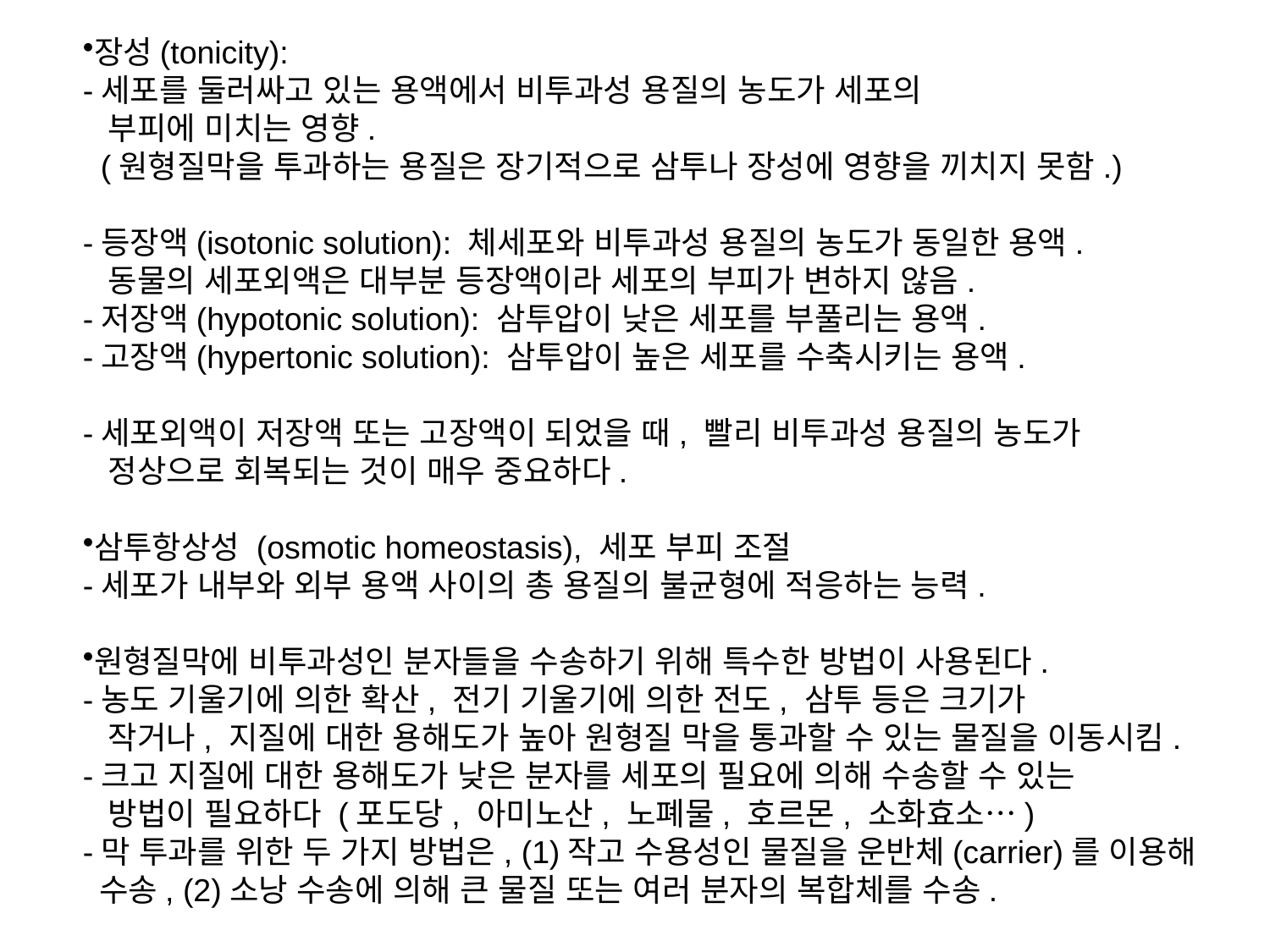

장성(tonicity):
-세포를 둘러싸고 있는 용액에서 비투과성 용질의 농도가 세포의
  부피에 미치는 영향.
  (원형질막을 투과하는 용질은 장기적으로 삼투나 장성에 영향을 끼치지 못함.)

-등장액(isotonic solution): 체세포와 비투과성 용질의 농도가 동일한 용액.
  동물의 세포외액은 대부분 등장액이라 세포의 부피가 변하지 않음.
-저장액(hypotonic solution): 삼투압이 낮은 세포를 부풀리는 용액.
-고장액(hypertonic solution): 삼투압이 높은 세포를 수축시키는 용액.

-세포외액이 저장액 또는 고장액이 되었을 때, 빨리 비투과성 용질의 농도가
  정상으로 회복되는 것이 매우 중요하다.

삼투항상성 (osmotic homeostasis), 세포 부피 조절
-세포가 내부와 외부 용액 사이의 총 용질의 불균형에 적응하는 능력.

원형질막에 비투과성인 분자들을 수송하기 위해 특수한 방법이 사용된다.
-농도 기울기에 의한 확산, 전기 기울기에 의한 전도, 삼투 등은 크기가
  작거나, 지질에 대한 용해도가 높아 원형질 막을 통과할 수 있는 물질을 이동시킴.
-크고 지질에 대한 용해도가 낮은 분자를 세포의 필요에 의해 수송할 수 있는
  방법이 필요하다 (포도당, 아미노산, 노폐물, 호르몬, 소화효소…)
-막 투과를 위한 두 가지 방법은, (1)작고 수용성인 물질을 운반체(carrier)를 이용해
 수송, (2)소낭 수송에 의해 큰 물질 또는 여러 분자의 복합체를 수송.